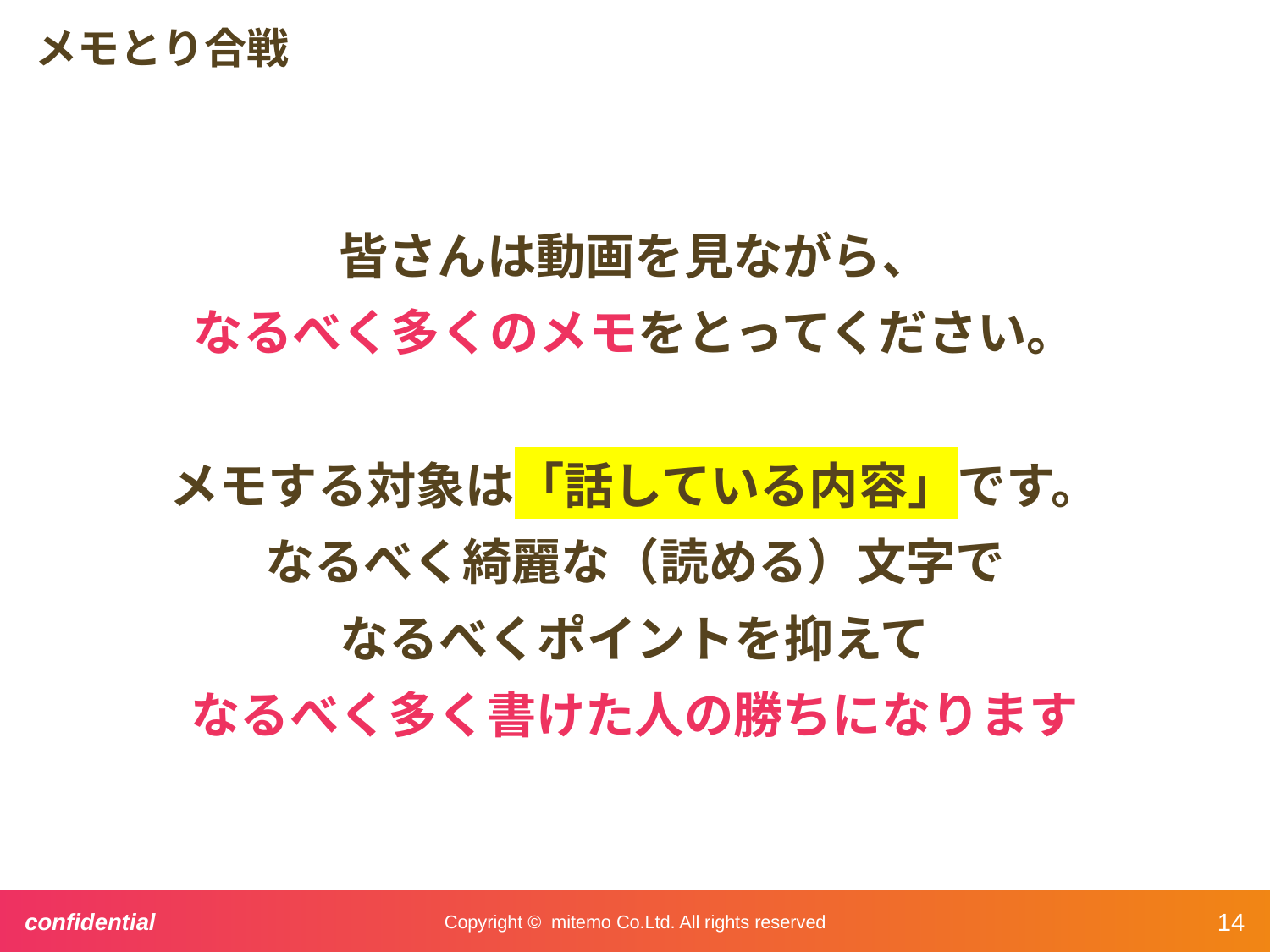

# メモとり合戦
皆さんは動画を見ながら、
なるべく多くのメモをとってください。

メモする対象は「話している内容」です。
なるべく綺麗な（読める）文字で
なるべくポイントを抑えて
なるべく多く書けた人の勝ちになります